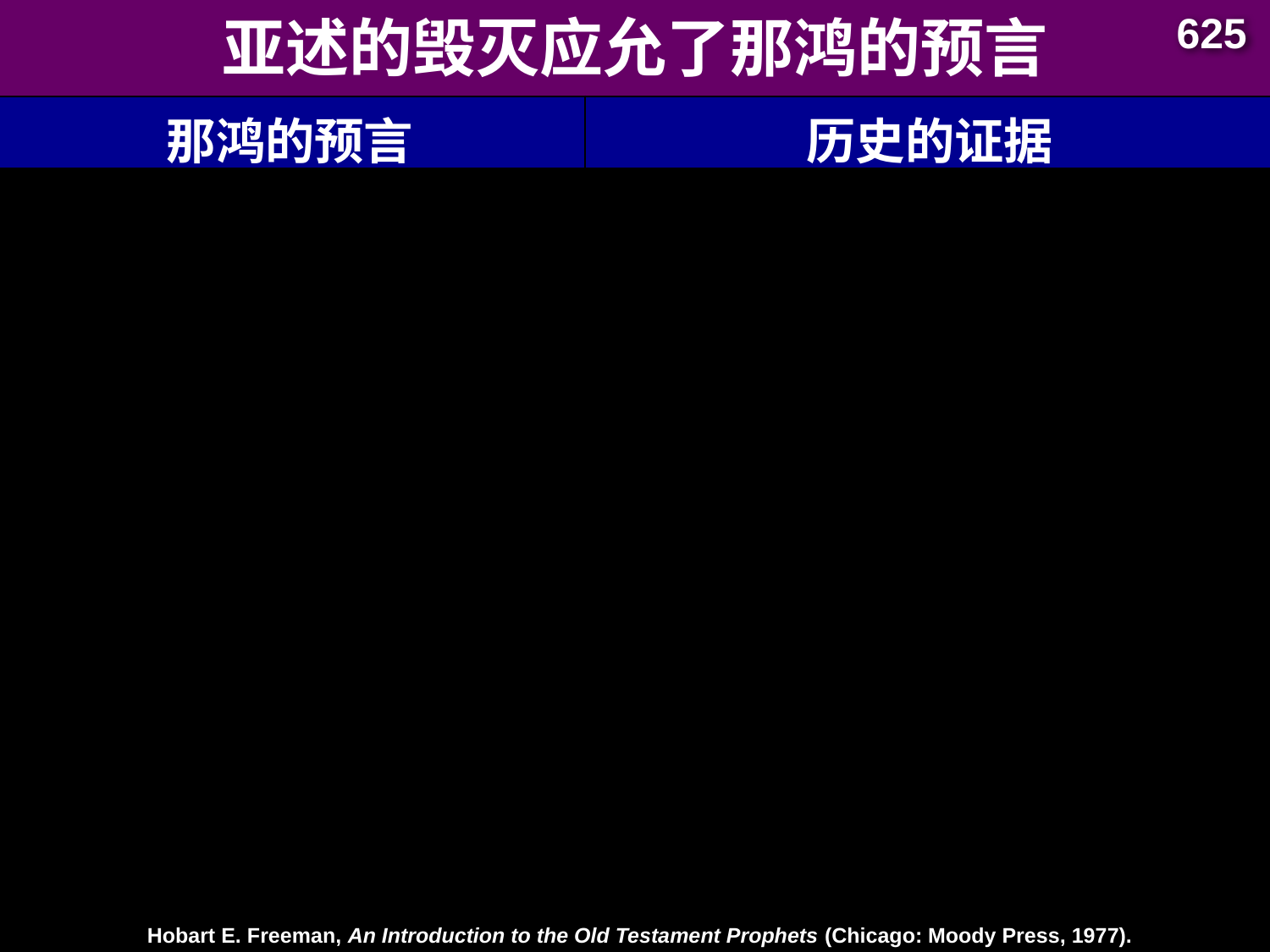

625
# 亚述的毁灭应允了那鸿的预言
| 那鸿的预言 | 历史的证据 |
| --- | --- |
| "有一人从你那里出来，图谋邪恶，设恶计攻击耶和华。…” (1:11-12) | 亚述王撒缦以色在主前701向犹大与耶路撒冷作出傲慢的恐吓 (cf. 2 Kings 18–19). |
| "现在我必从你颈项上折断他的轭，扭开他的绳索。” (1:13) | 当尼尼微被毁灭，亚述奴役犹大的日期也满了 (王下18:14; 2代下. 33:11) |
Hobart E. Freeman, An Introduction to the Old Testament Prophets (Chicago: Moody Press, 1977).